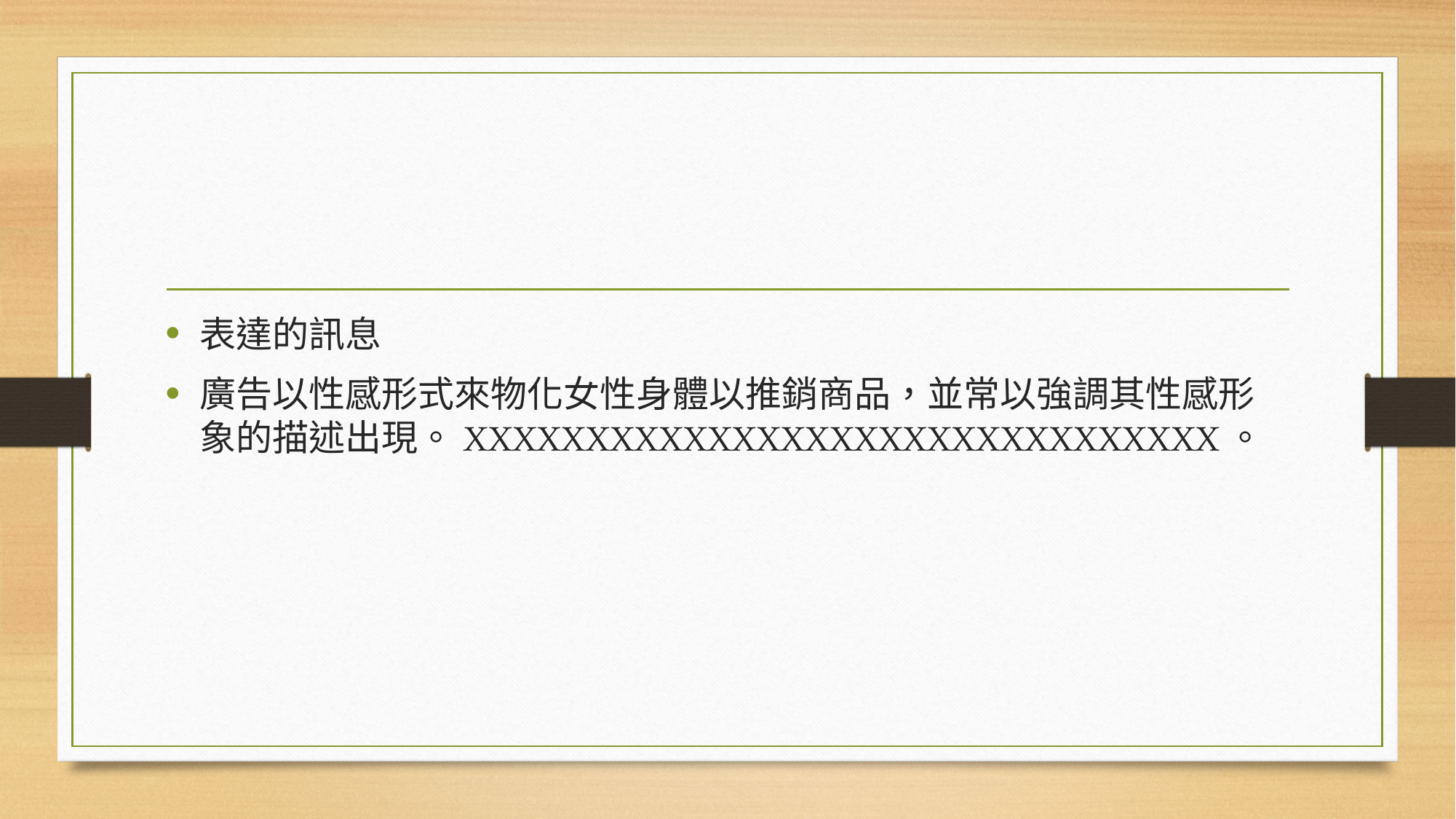

#
表達的訊息
廣告以性感形式來物化女性身體以推銷商品，並常以強調其性感形象的描述出現。XXXXXXXXXXXXXXXXXXXXXXXXXXXXXXX。